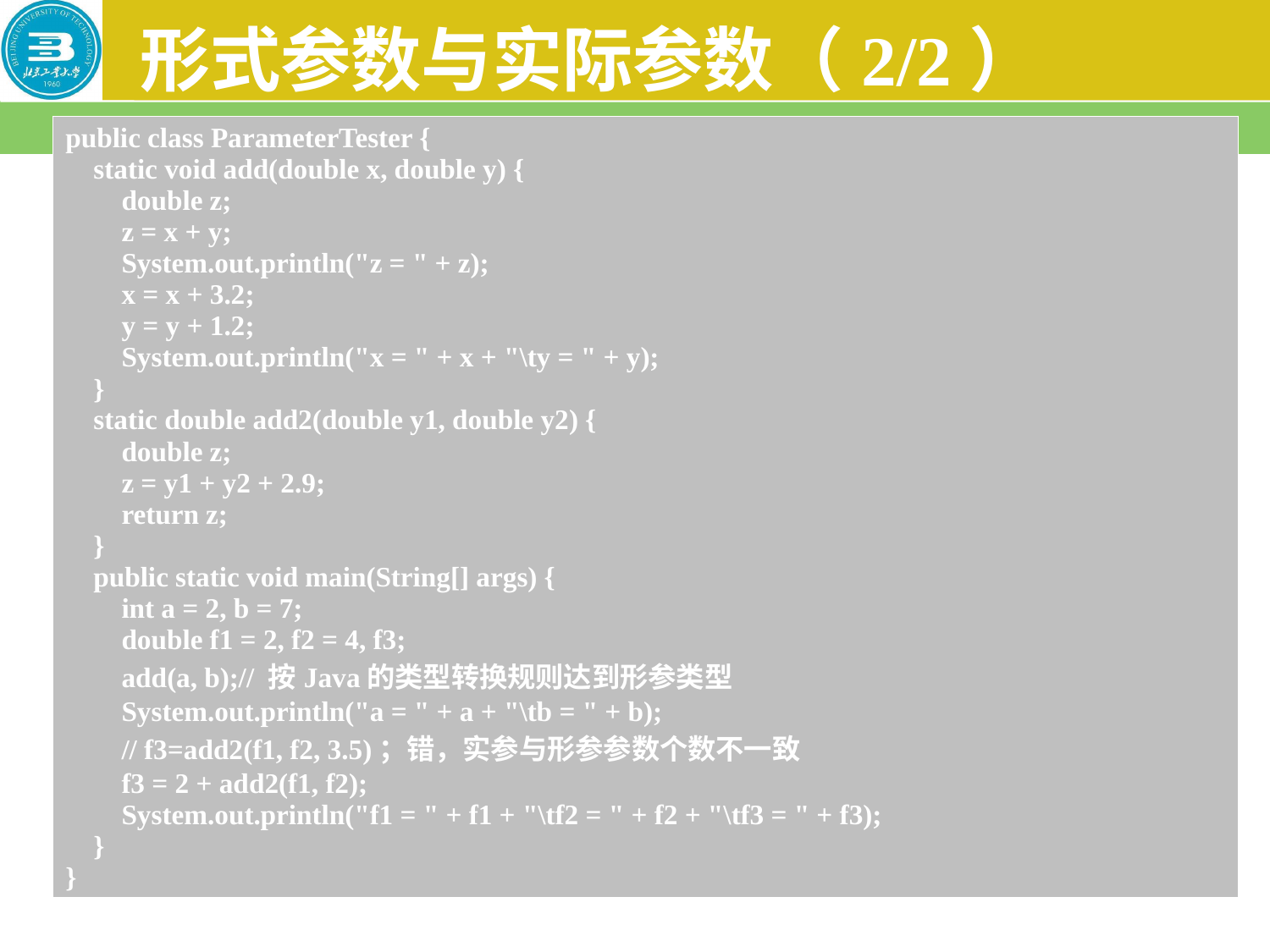

# 形式参数与实际参数（2/2）
| public class ParameterTester { static void add(double x, double y) { double z; z = x + y; System.out.println("z = " + z); x = x + 3.2; y = y + 1.2; System.out.println("x = " + x + "\ty = " + y); } static double add2(double y1, double y2) { double z; z = y1 + y2 + 2.9; return z; } public static void main(String[] args) { int a = 2, b = 7; double f1 = 2, f2 = 4, f3; add(a, b);// 按Java的类型转换规则达到形参类型 System.out.println("a = " + a + "\tb = " + b); // f3=add2(f1, f2, 3.5)；错，实参与形参参数个数不一致 f3 = 2 + add2(f1, f2); System.out.println("f1 = " + f1 + "\tf2 = " + f2 + "\tf3 = " + f3); } } |
| --- |